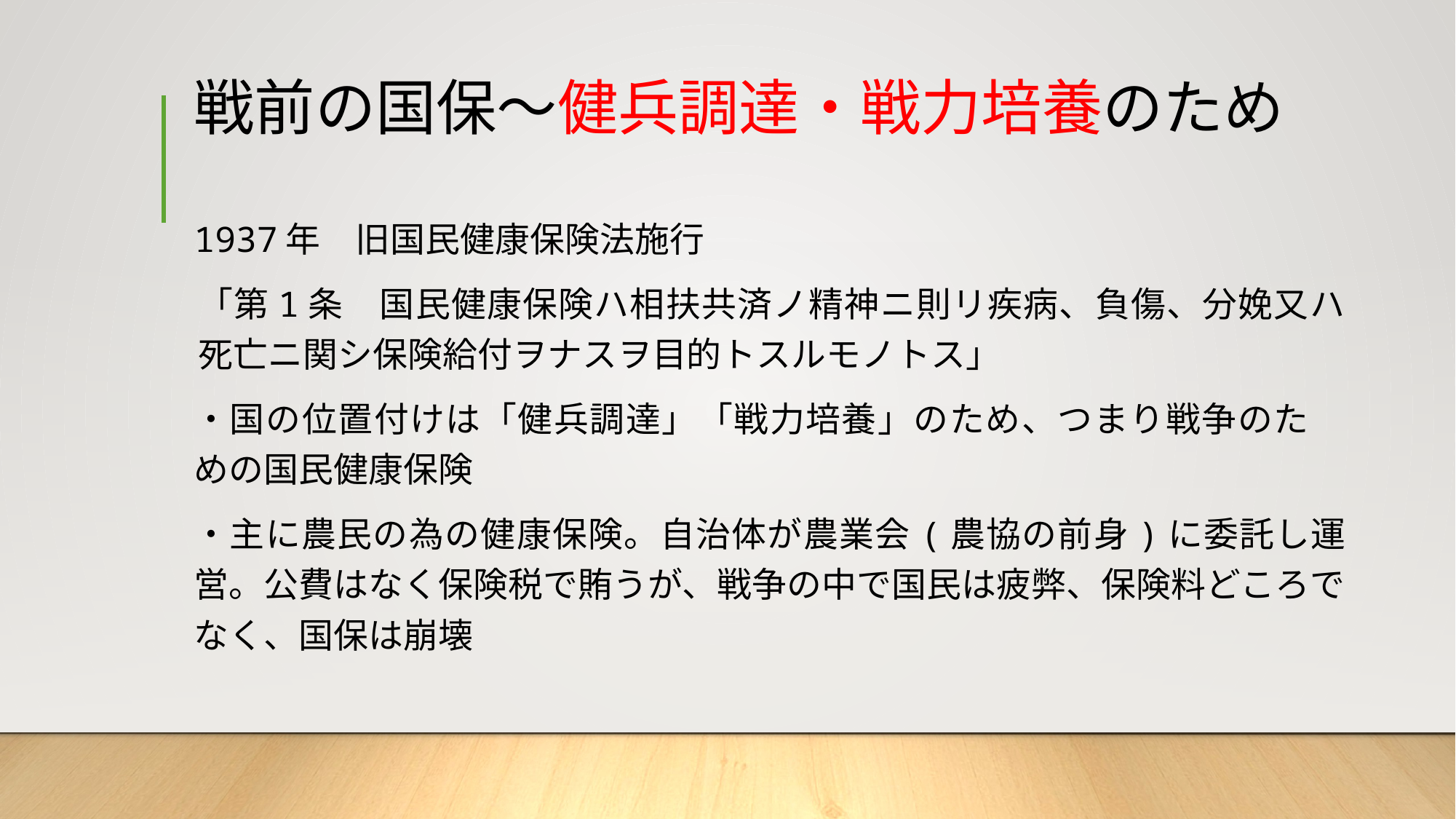

# 戦前の国保～健兵調達・戦力培養のため
1937年　旧国民健康保険法施行
「第1条　国民健康保険ハ相扶共済ノ精神ニ則リ疾病、負傷、分娩又ハ死亡ニ関シ保険給付ヲナスヲ目的トスルモノトス」
・国の位置付けは「健兵調達」「戦力培養」のため、つまり戦争のた　めの国民健康保険
・主に農民の為の健康保険。自治体が農業会(農協の前身)に委託し運営。公費はなく保険税で賄うが、戦争の中で国民は疲弊、保険料どころでなく、国保は崩壊